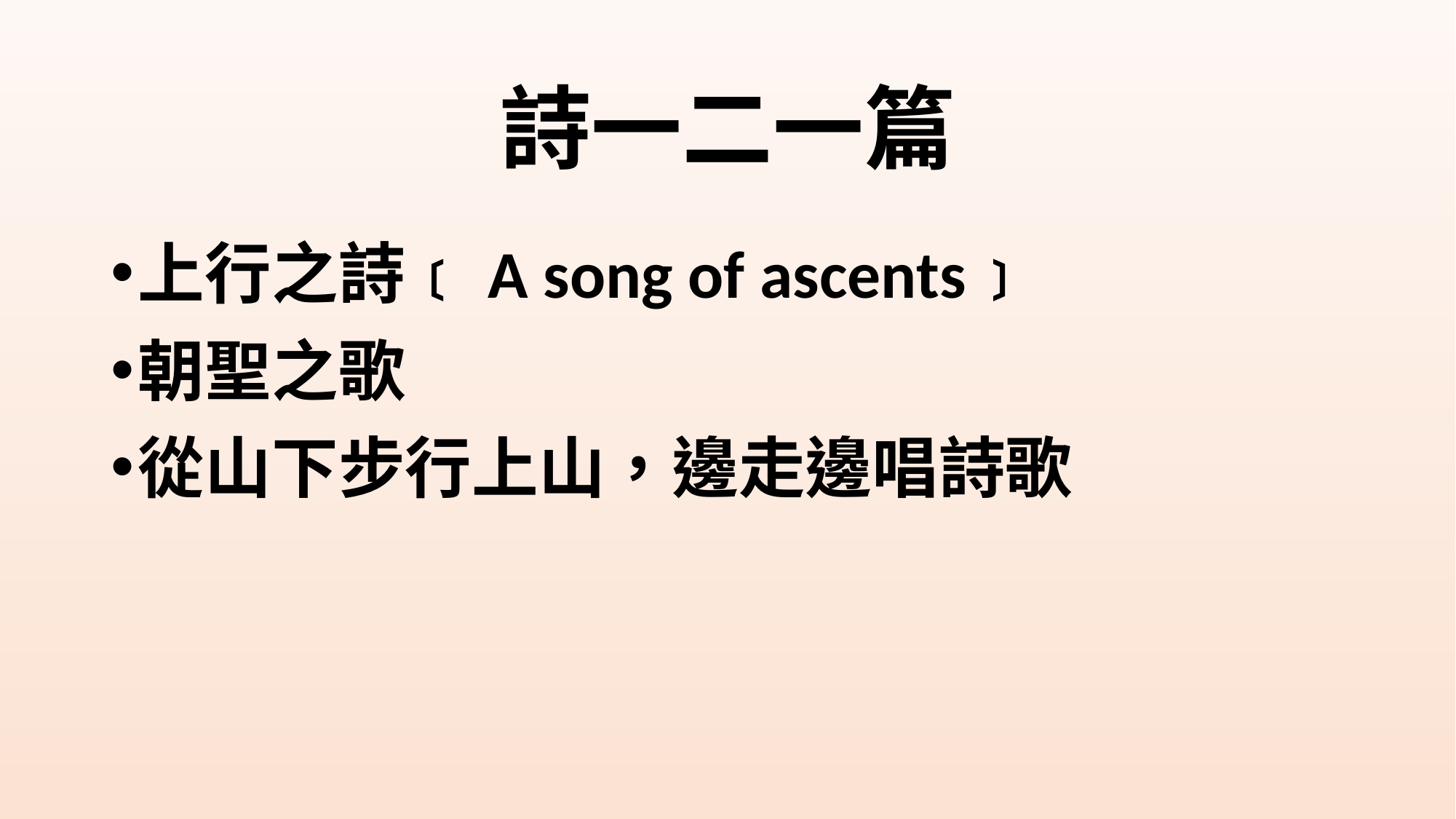

# 詩一二一篇
上行之詩﹝A song of ascents﹞
朝聖之歌
從山下步行上山，邊走邊唱詩歌